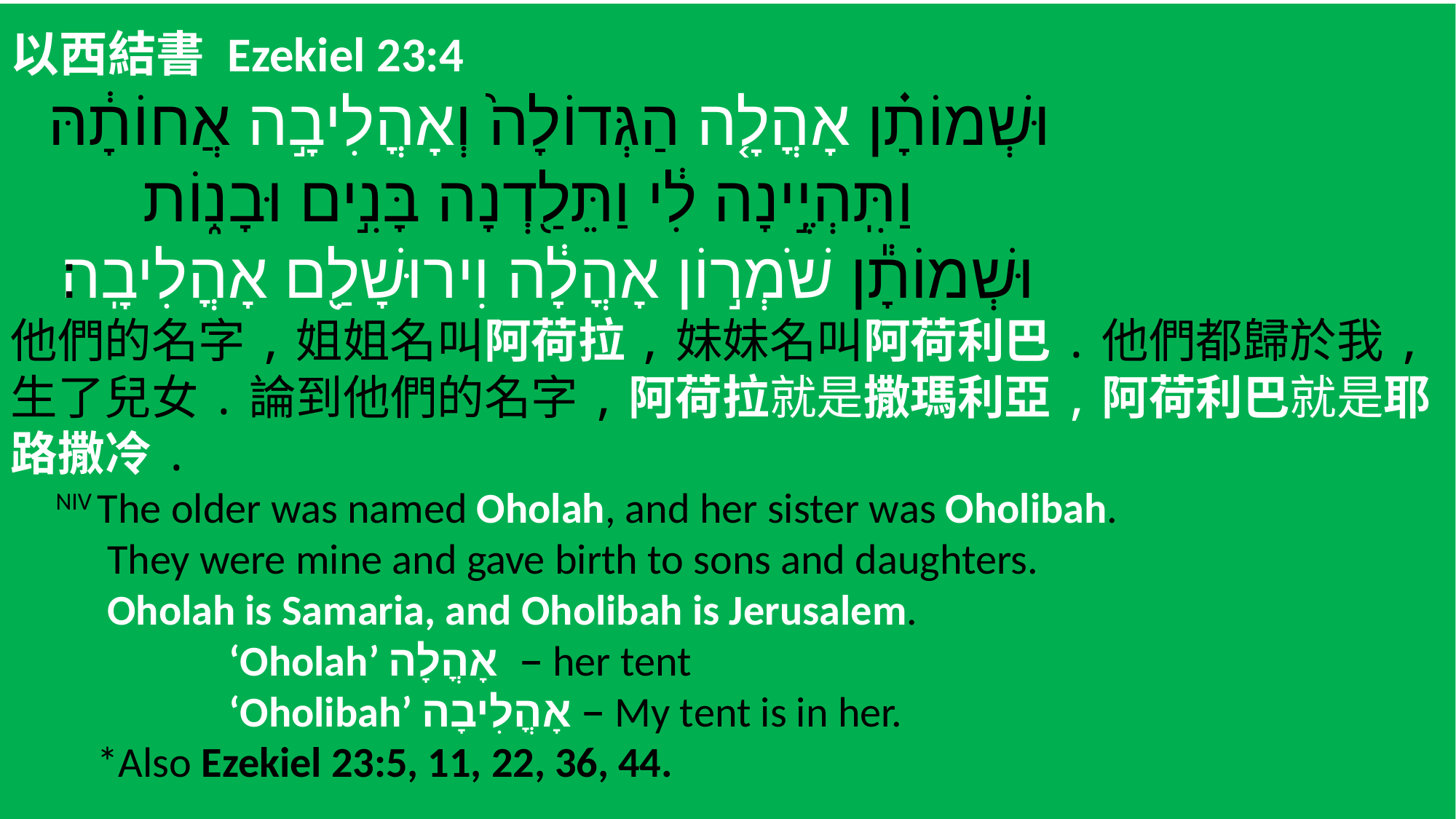

以西結書 Ezekiel 23:4
   ‎וּשְׁמוֹתָ֗ן אָהֳלָ֤ה הַגְּדוֹלָה֙ וְאָהֳלִיבָ֣ה אֲחוֹתָ֔הּ
        וַתִּֽהְיֶ֣ינָה לִ֔י וַתֵּלַ֖דְנָה בָּנִ֣ים וּבָנ֑וֹת
 וּשְׁמוֹתָ֕ן שֹׁמְר֣וֹן אָהֳלָ֔ה וִירוּשָׁלִַ֖ם אָהֳלִיבָֽה׃
他們的名字,姐姐名叫阿荷拉,妹妹名叫阿荷利巴.他們都歸於我,生了兒女.論到他們的名字,阿荷拉就是撒瑪利亞,阿荷利巴就是耶路撒冷.
        NIV The older was named Oholah, and her sister was Oholibah.
          They were mine and gave birth to sons and daughters.
          Oholah is Samaria, and Oholibah is Jerusalem.
		‘Oholah’ אָהֳלָה  – her tent
		‘Oholibah’ אָהֳלִיבָה – My tent is in her.
         *Also Ezekiel 23:5, 11, 22, 36, 44.

).